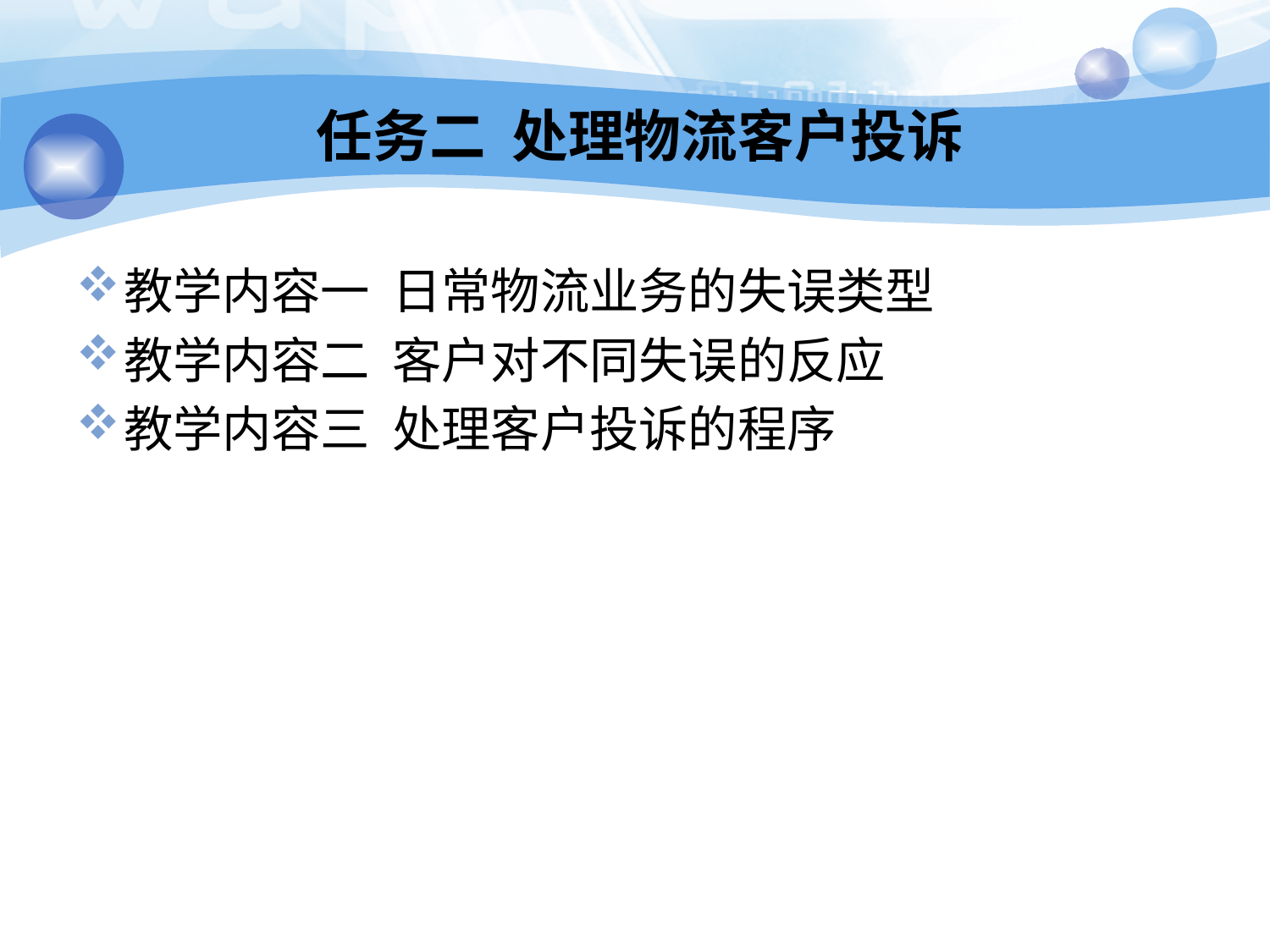

任务二  处理物流客户投诉
教学内容一  日常物流业务的失误类型
教学内容二  客户对不同失误的反应
教学内容三  处理客户投诉的程序